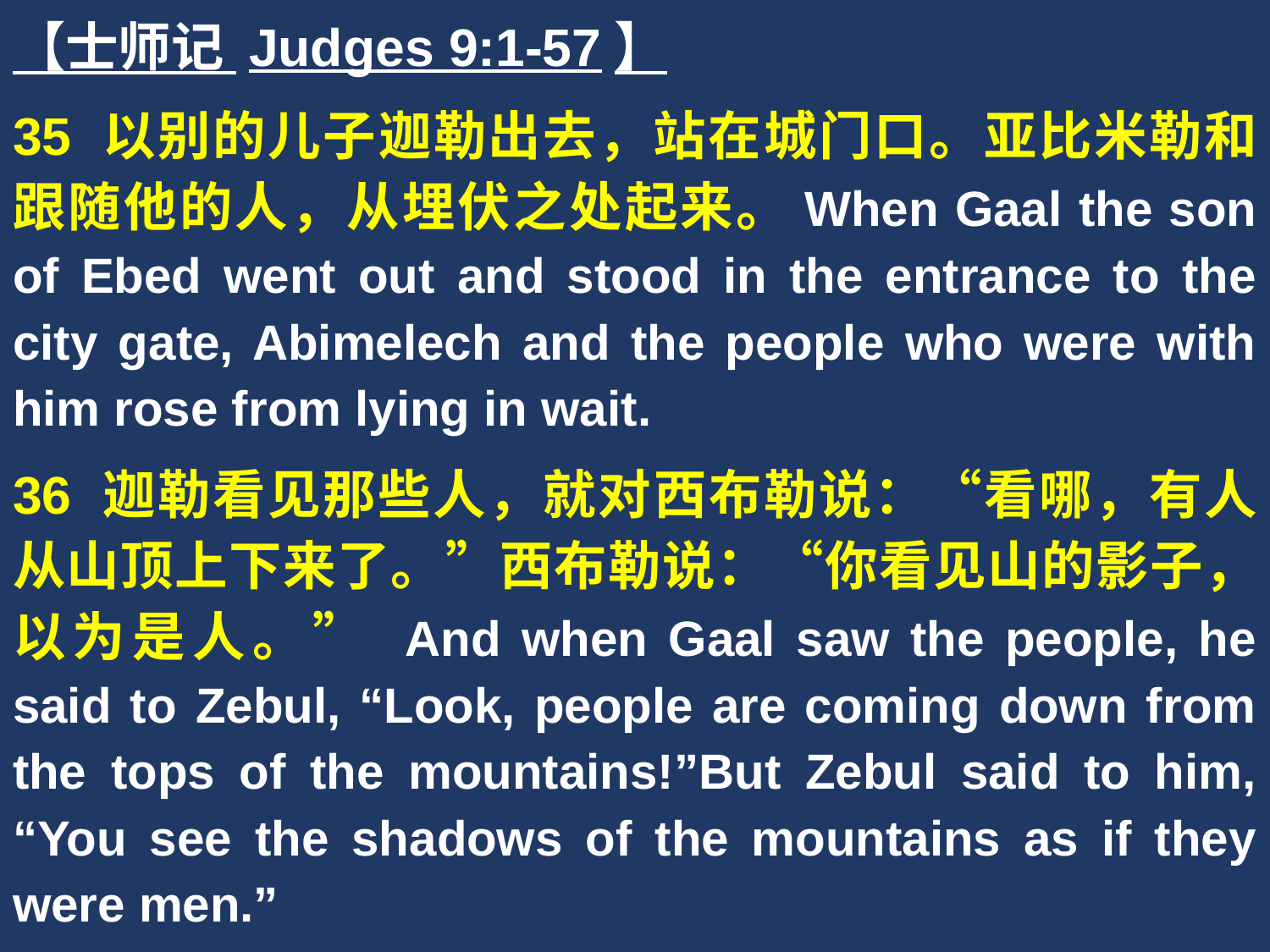

【士师记 Judges 9:1-57】
35 以别的儿子迦勒出去，站在城门口。亚比米勒和跟随他的人，从埋伏之处起来。When Gaal the son of Ebed went out and stood in the entrance to the city gate, Abimelech and the people who were with him rose from lying in wait.
36 迦勒看见那些人，就对西布勒说：“看哪，有人从山顶上下来了。”西布勒说：“你看见山的影子，以为是人。” And when Gaal saw the people, he said to Zebul, “Look, people are coming down from the tops of the mountains!”But Zebul said to him, “You see the shadows of the mountains as if they were men.”